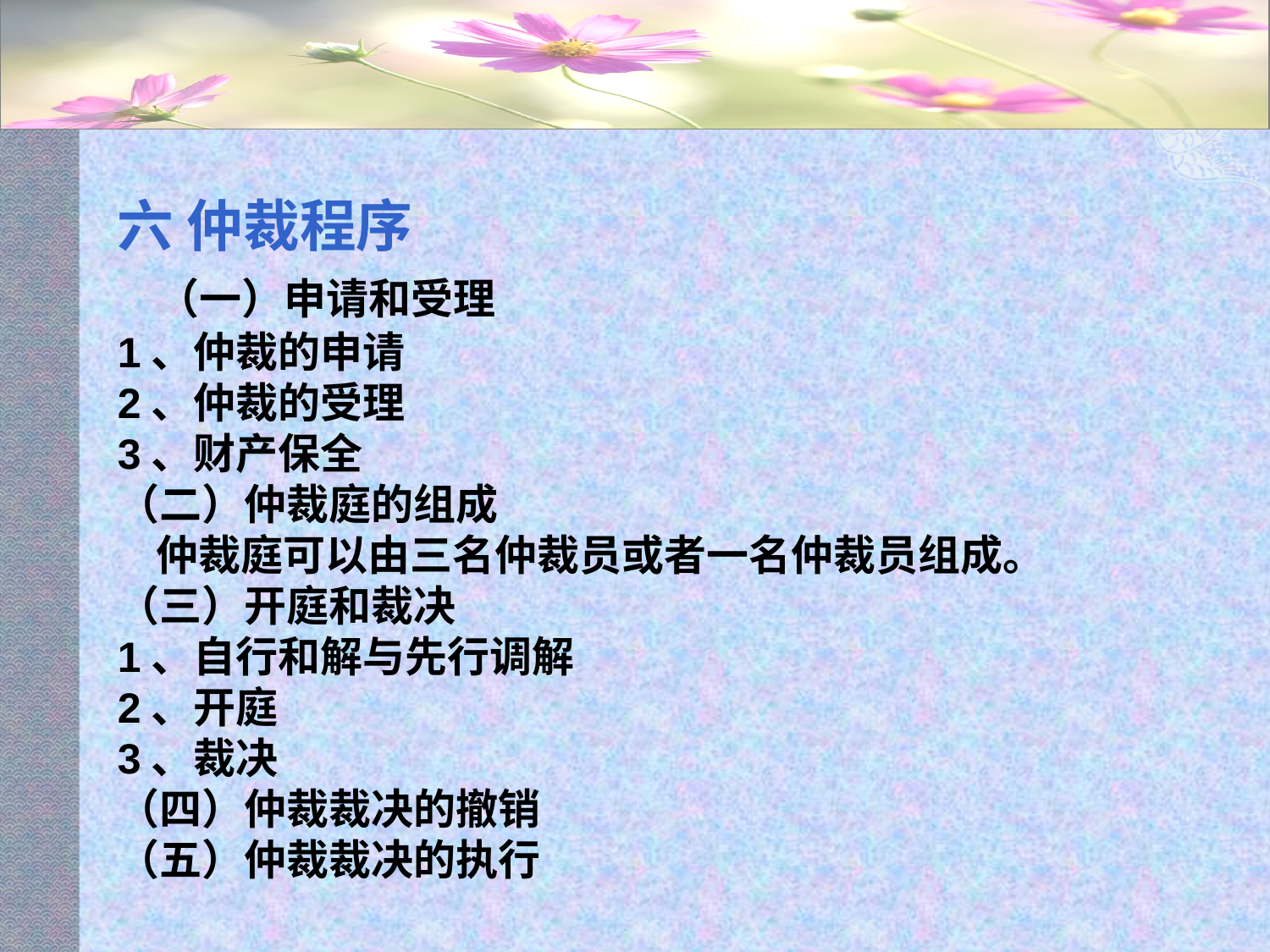

#

六 仲裁程序
  （一）申请和受理
1、仲裁的申请
2、仲裁的受理
3、财产保全
（二）仲裁庭的组成
   仲裁庭可以由三名仲裁员或者一名仲裁员组成。
（三）开庭和裁决
1、自行和解与先行调解
2、开庭
3、裁决
（四）仲裁裁决的撤销
（五）仲裁裁决的执行